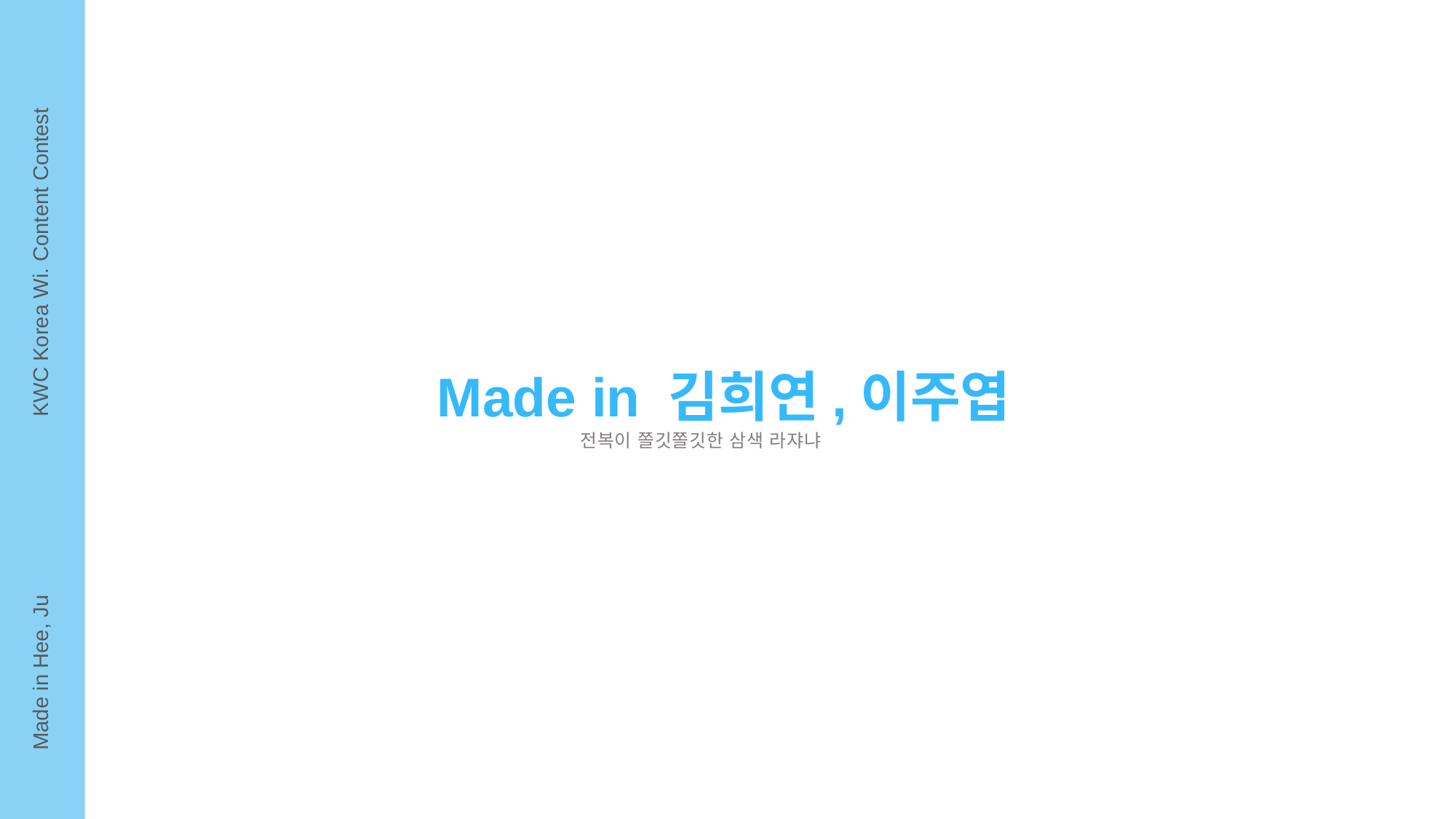

KWC Korea Wi. Content Contest
Made in 김희연,이주엽
전 복 이   쫄 깃 쫄 깃 한   삼 색   라 쟈 냐
Made in Hee, Ju